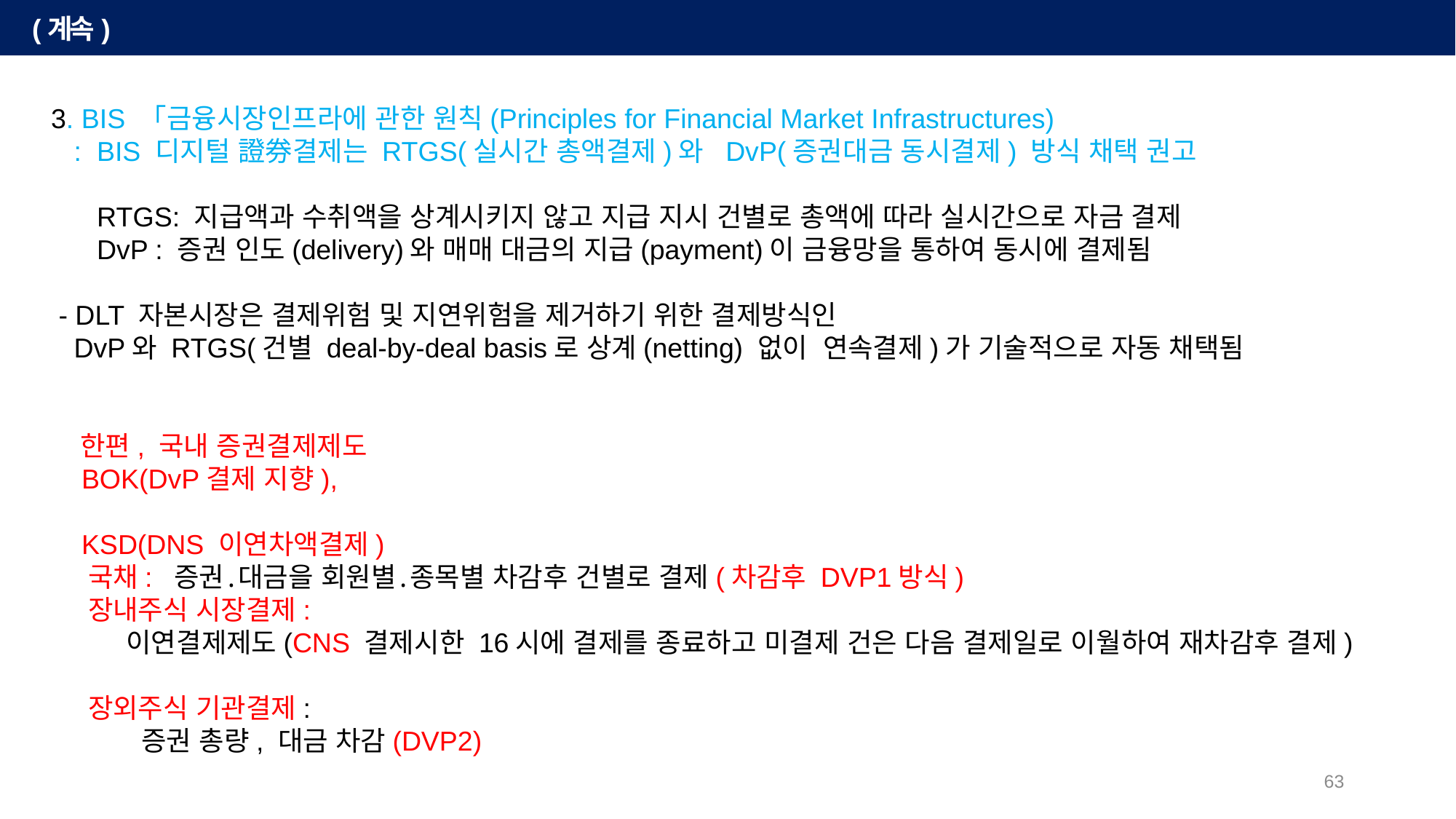

(계속)
3. BIS 「금융시장인프라에 관한 원칙(Principles for Financial Market Infrastructures)
   :  BIS 디지털 證券결제는 RTGS(실시간 총액결제)와  DvP(증권대금 동시결제) 방식 채택 권고

      RTGS: 지급액과 수취액을 상계시키지 않고 지급 지시 건별로 총액에 따라 실시간으로 자금 결제
      DvP : 증권 인도(delivery)와 매매 대금의 지급(payment)이 금융망을 통하여 동시에 결제됨

 - DLT 자본시장은 결제위험 및 지연위험을 제거하기 위한 결제방식인
   DvP와 RTGS(건별 deal-by-deal basis로 상계(netting) 없이  연속결제)가 기술적으로 자동 채택됨

   한편, 국내 증권결제제도
    BOK(DvP결제 지향),

    KSD(DNS 이연차액결제)
    국채:  증권․대금을 회원별․종목별 차감후 건별로 결제(차감후 DVP1방식)
    장내주식 시장결제:
         이연결제제도(CNS 결제시한 16시에 결제를 종료하고 미결제 건은 다음 결제일로 이월하여 재차감후 결제)
    장외주식 기관결제:
           증권 총량, 대금 차감(DVP2)

63